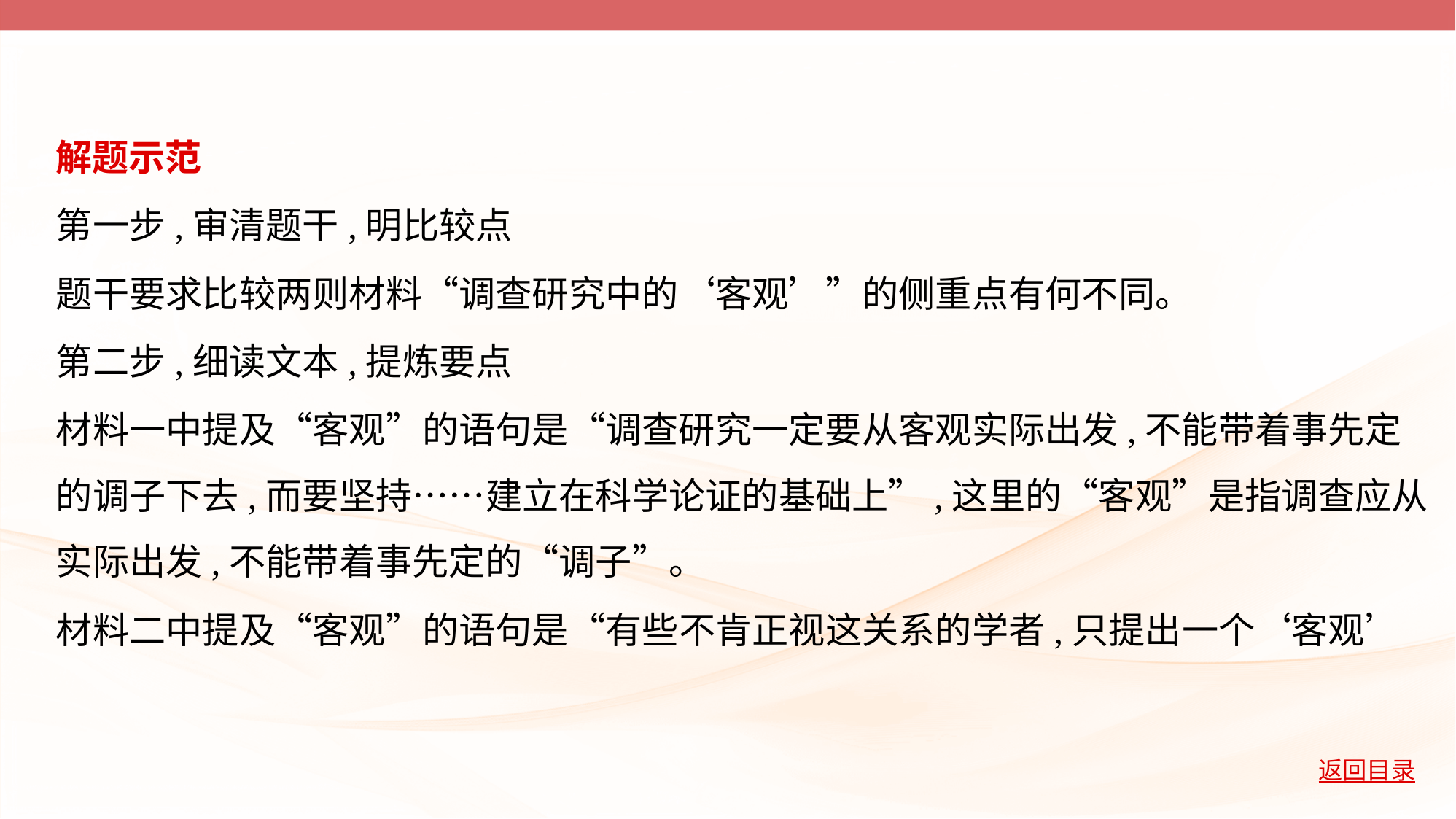

解题示范
第一步,审清题干,明比较点
题干要求比较两则材料“调查研究中的‘客观’”的侧重点有何不同。
第二步,细读文本,提炼要点
材料一中提及“客观”的语句是“调查研究一定要从客观实际出发,不能带着事先定
的调子下去,而要坚持……建立在科学论证的基础上”,这里的“客观”是指调查应从
实际出发,不能带着事先定的“调子”。
材料二中提及“客观”的语句是“有些不肯正视这关系的学者,只提出一个‘客观’